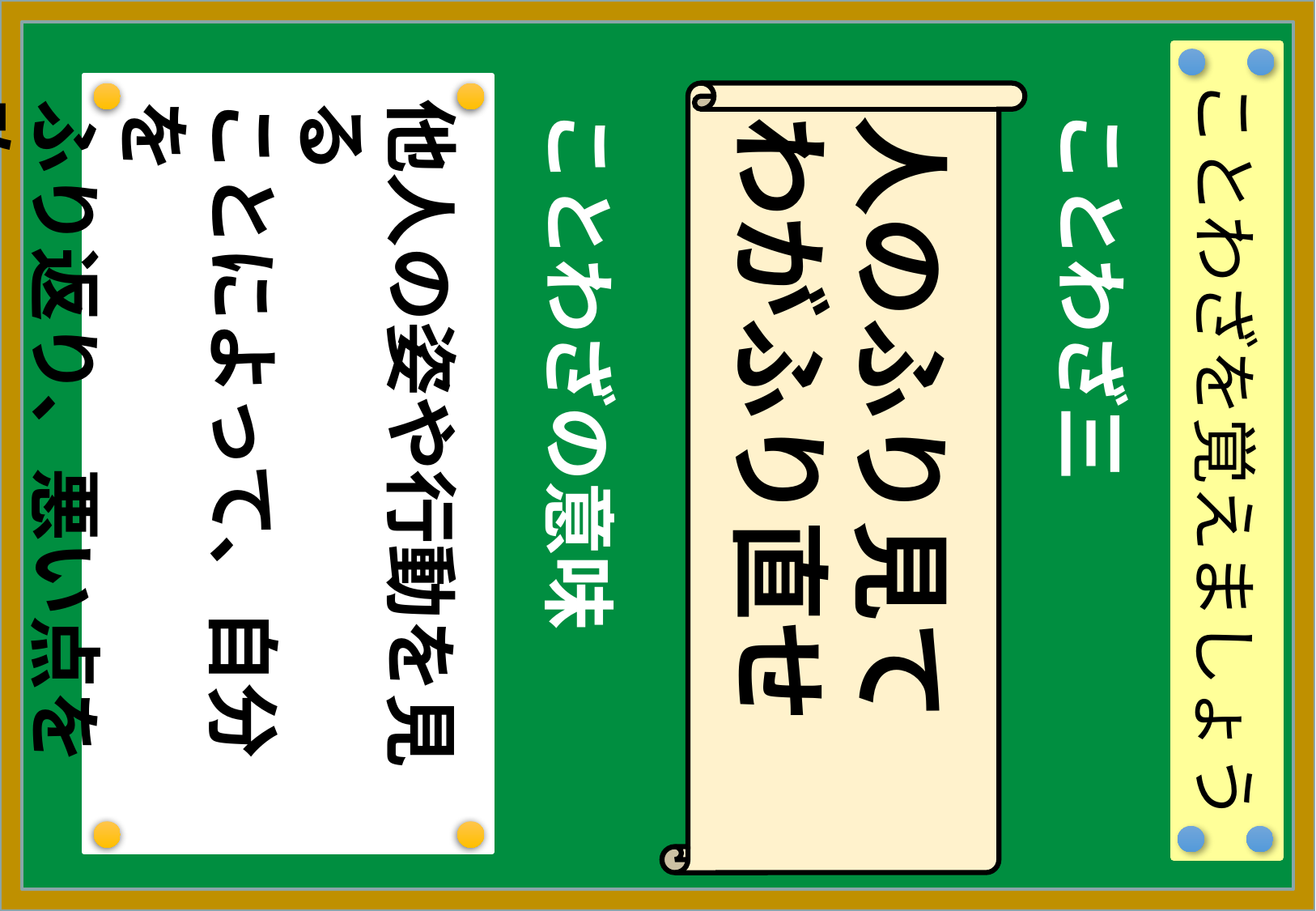

ことわざを覚えましょう

他人の姿や行動を見る
ことによって、自分を
ふり返り、悪い点を改
めるよう心がける。。

人のふり見て
わがふり直せ
ことわざの意味
ことわざ三